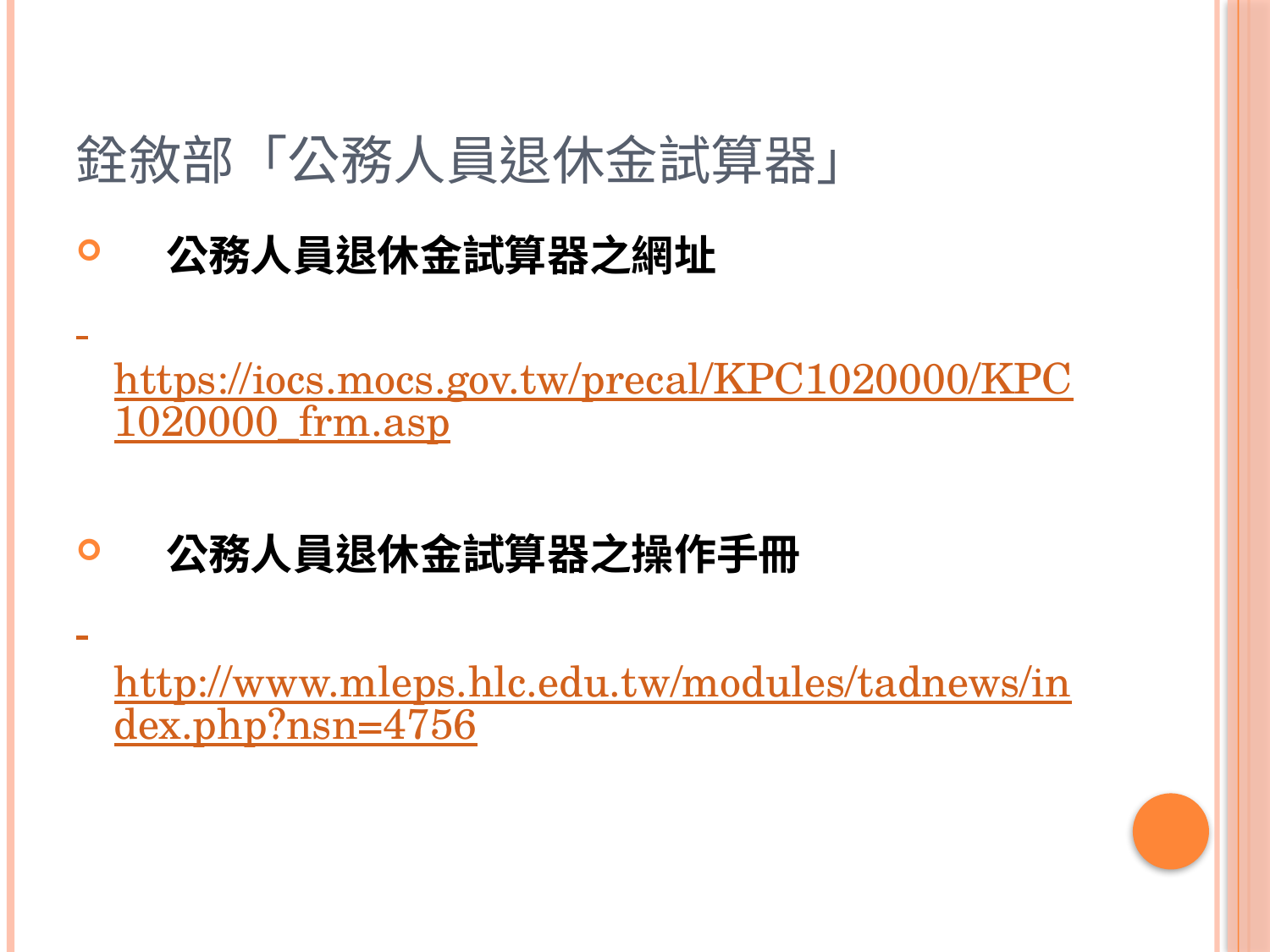

# 銓敘部「公務人員退休金試算器」
　 公務人員退休金試算器之網址
 https://iocs.mocs.gov.tw/precal/KPC1020000/KPC1020000_frm.asp

　 公務人員退休金試算器之操作手冊
 http://www.mleps.hlc.edu.tw/modules/tadnews/index.php?nsn=4756